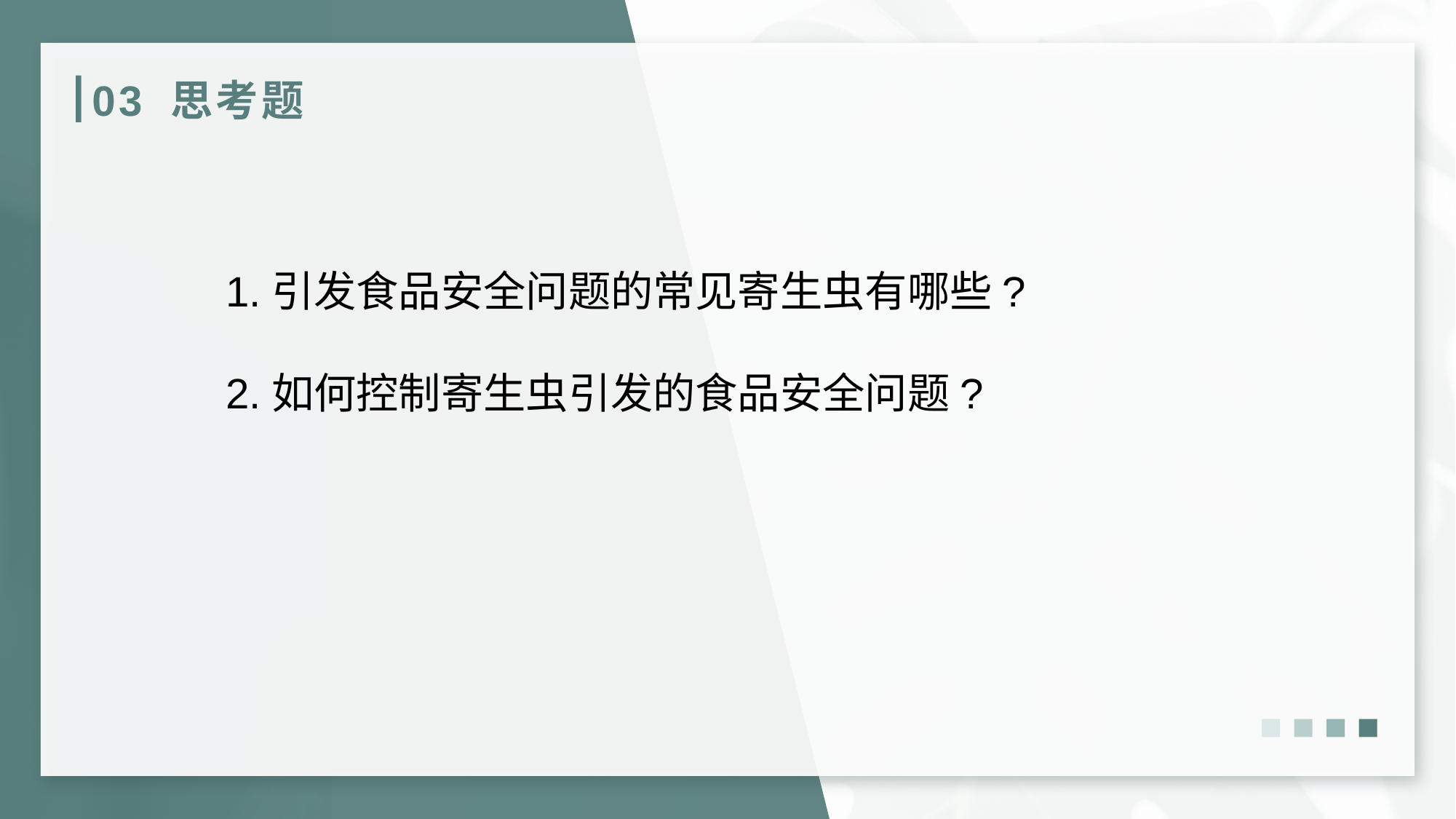

# 03 思考题
1.引发食品安全问题的常见寄生虫有哪些?
2.如何控制寄生虫引发的食品安全问题?